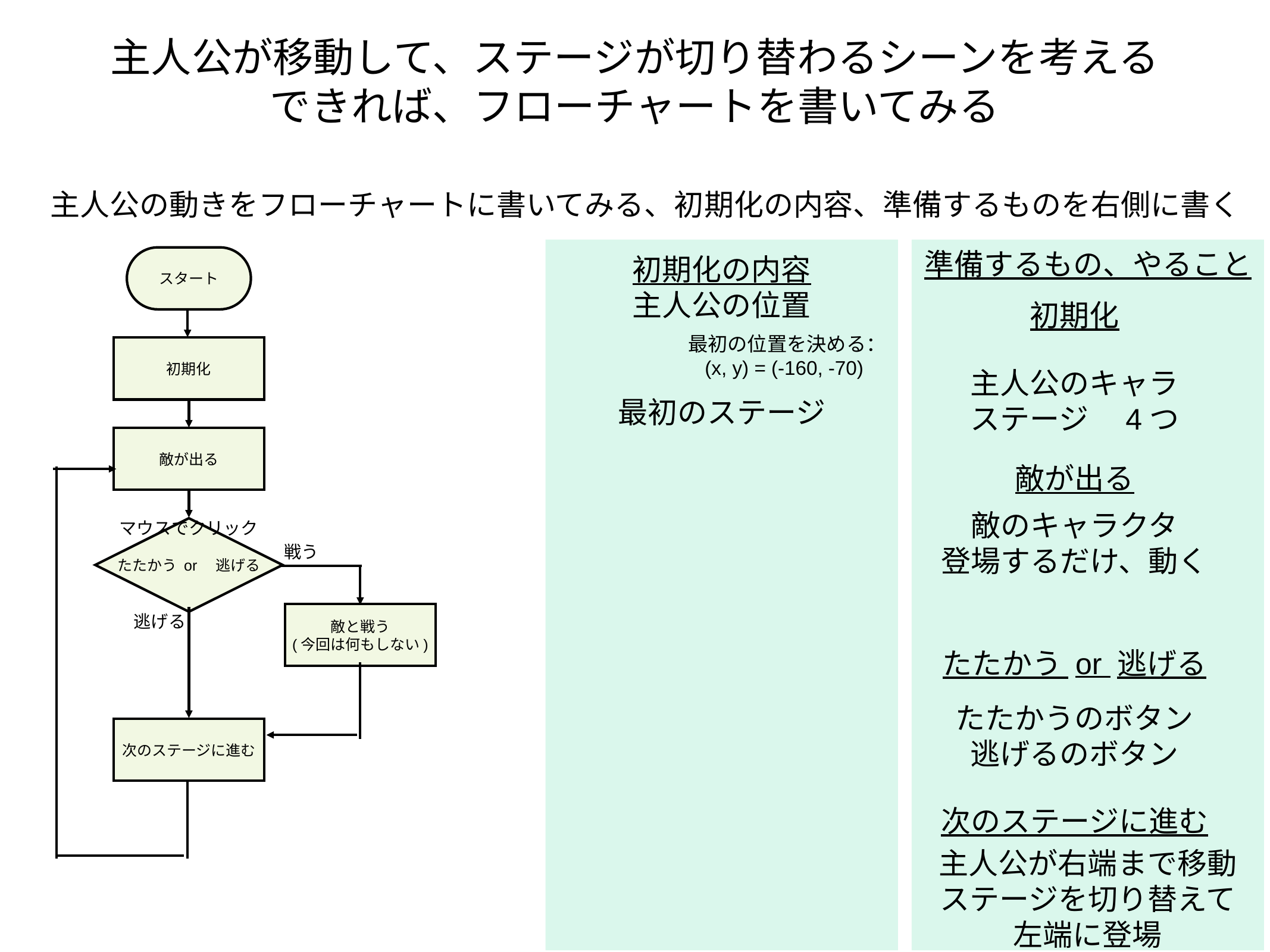

# 主人公が移動して、ステージが切り替わるシーンを考える
できれば、フローチャートを書いてみる
主人公の動きをフローチャートに書いてみる、初期化の内容、準備するものを右側に書く

準備するもの、やること
初期化の内容
主人公の位置

最初のステージ
スタート
初期化

最初の位置を決める：
(x, y) = (-160, -70)
初期化
主人公のキャラ
ステージ　4つ

敵が出る
敵が出る

敵のキャラクタ
登場するだけ、動く
マウスでクリック
たたかう or　逃げる
戦う

敵と戦う
(今回は何もしない)

逃げる
たたかう or 逃げる

たたかうのボタン
逃げるのボタン
次のステージに進む

次のステージに進む
主人公が右端まで移動
ステージを切り替えて
左端に登場